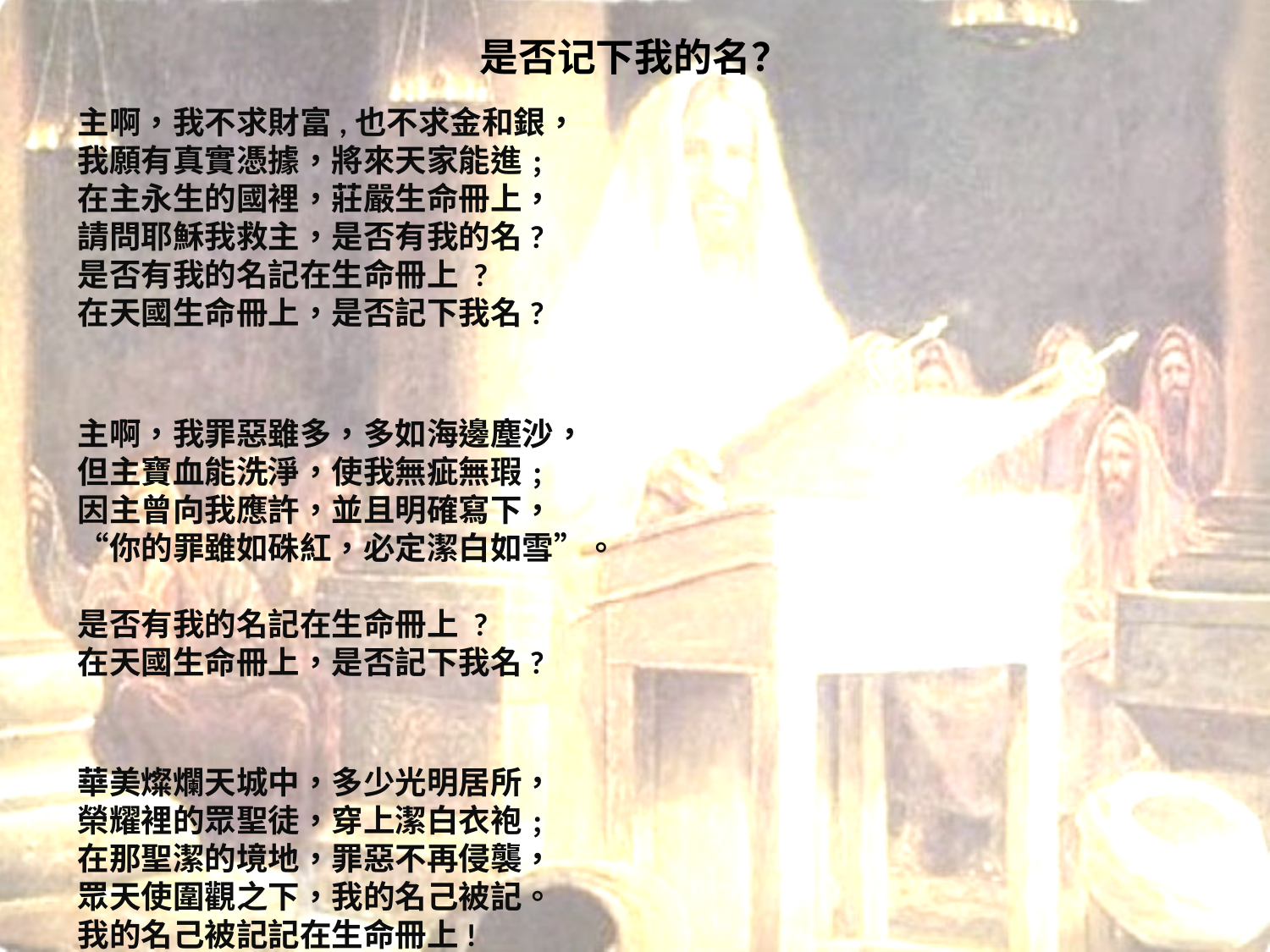

# 是否记下我的名？
主啊，我不求財富,也不求金和銀，
我願有真實憑據，將來天家能進﹔
在主永生的國裡，莊嚴生命冊上，
請問耶穌我救主，是否有我的名?
是否有我的名記在生命冊上 ?
在天國生命冊上，是否記下我名?
主啊，我罪惡雖多，多如海邊塵沙，
但主寶血能洗淨，使我無疵無瑕﹔
因主曾向我應許，並且明確寫下，
“你的罪雖如硃紅，必定潔白如雪”。
是否有我的名記在生命冊上 ?
在天國生命冊上，是否記下我名?
華美燦爛天城中，多少光明居所，
榮耀裡的眾聖徒，穿上潔白衣袍﹔
在那聖潔的境地，罪惡不再侵襲，
眾天使圍觀之下，我的名己被記。
我的名己被記記在生命冊上!
在天國生命冊上，我的名已被記!